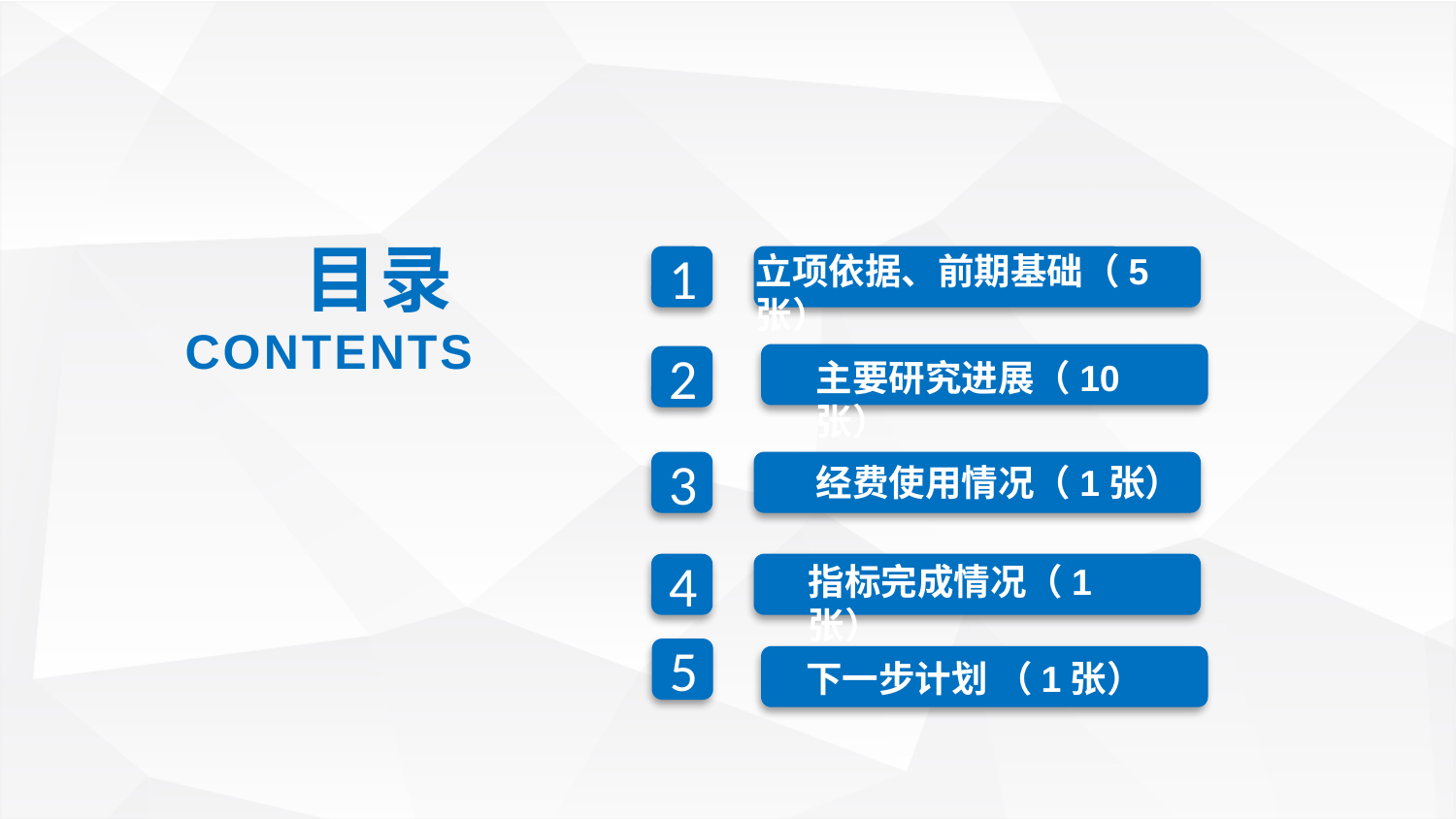

目录
CONTENTS
立项依据、前期基础（5张）

1

主要研究进展（10张）
2
经费使用情况（1张）
3

指标完成情况（1张）

4

5

下一步计划 （1张）